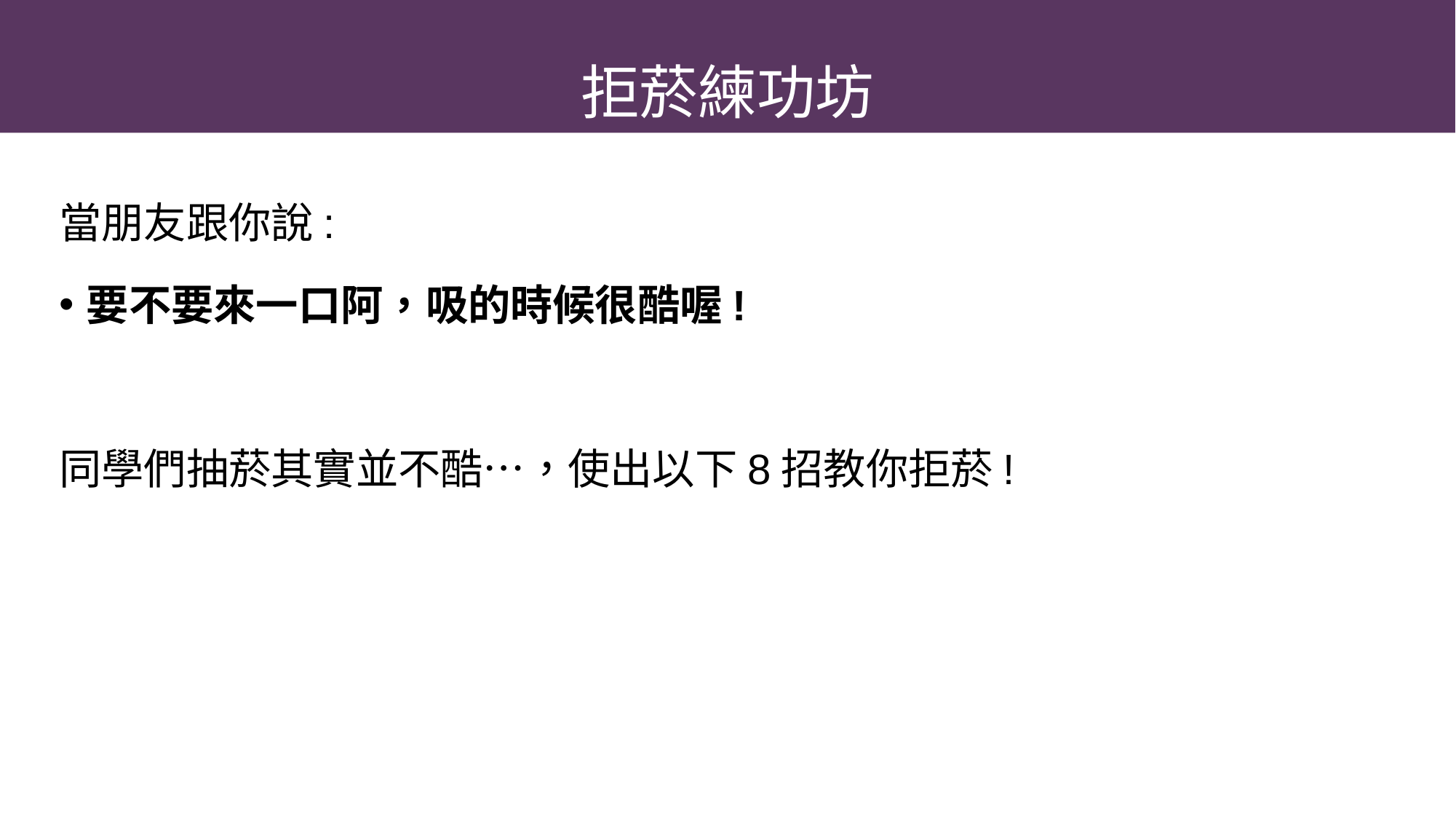

拒菸練功坊
當朋友跟你說:
要不要來一口阿，吸的時候很酷喔!

同學們抽菸其實並不酷…，使出以下8招教你拒菸!